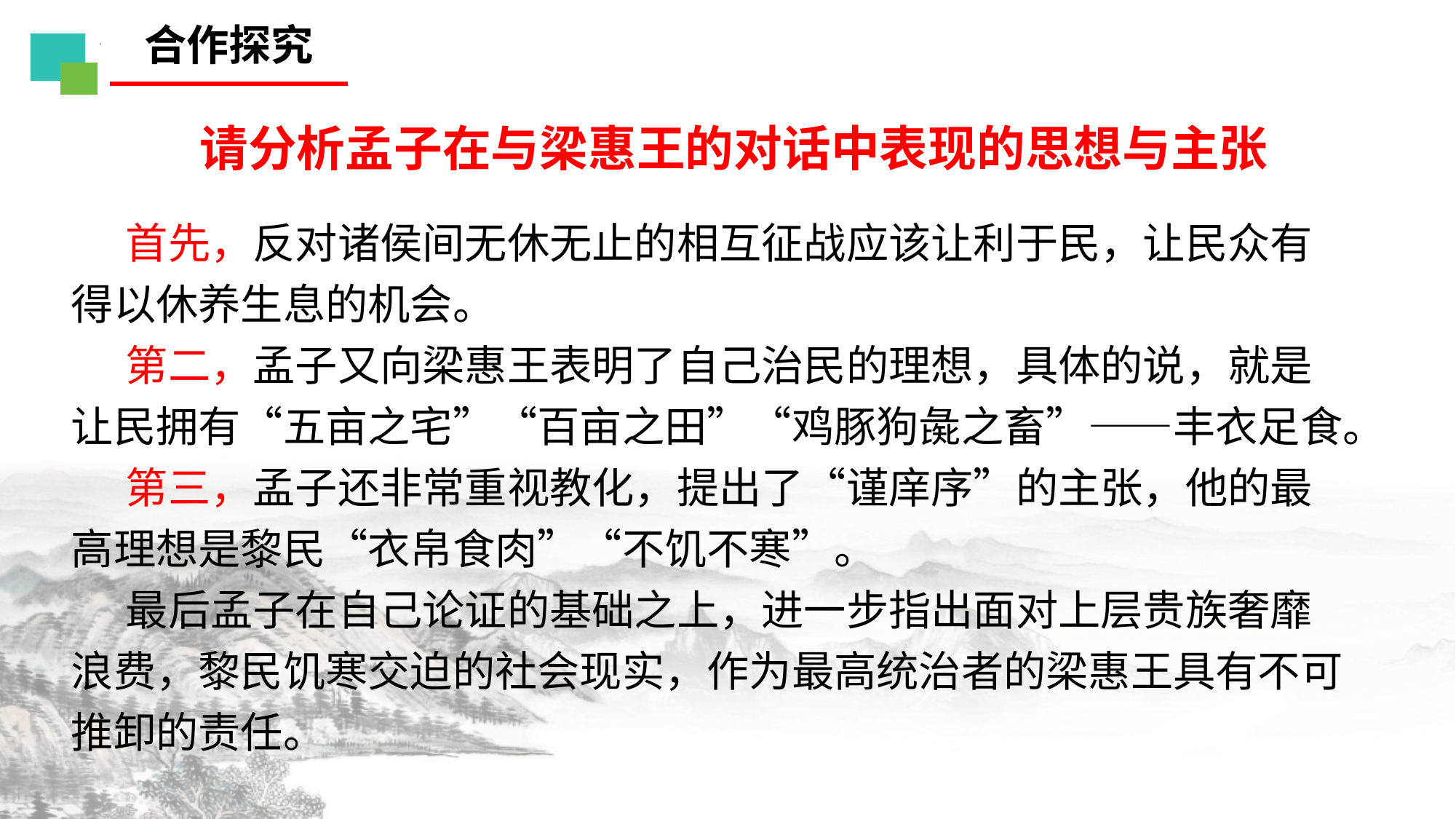

合作探究

请分析孟子在与梁惠王的对话中表现的思想与主张
首先，反对诸侯间无休无止的相互征战应该让利于民，让民众有得以休养生息的机会。
第二，孟子又向梁惠王表明了自己治民的理想，具体的说，就是让民拥有“五亩之宅”“百亩之田”“鸡豚狗彘之畜”——丰衣足食。
第三，孟子还非常重视教化，提出了“谨庠序”的主张，他的最高理想是黎民“衣帛食肉”“不饥不寒”。
最后孟子在自己论证的基础之上，进一步指出面对上层贵族奢靡浪费，黎民饥寒交迫的社会现实，作为最高统治者的梁惠王具有不可推卸的责任。